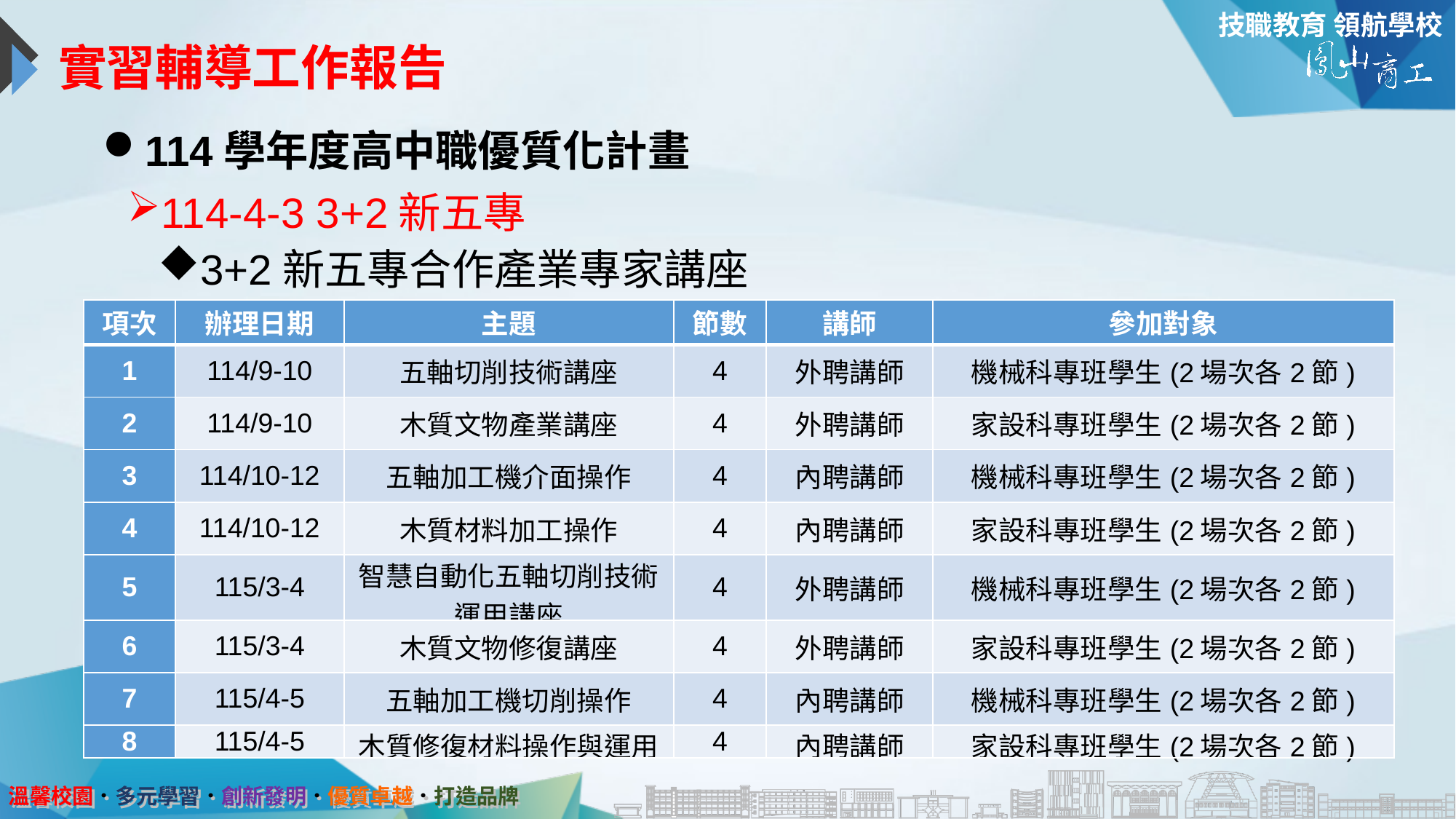

# 實習輔導工作報告
114學年度高中職優質化計畫
114-4-3 3+2新五專
3+2新五專合作產業專家講座
| 項次 | 辦理日期 | 主題 | 節數 | 講師 | 參加對象 |
| --- | --- | --- | --- | --- | --- |
| 1 | 114/9-10 | 五軸切削技術講座 | 4 | 外聘講師 | 機械科專班學生(2場次各2節) |
| 2 | 114/9-10 | 木質文物產業講座 | 4 | 外聘講師 | 家設科專班學生(2場次各2節) |
| 3 | 114/10-12 | 五軸加工機介面操作 | 4 | 內聘講師 | 機械科專班學生(2場次各2節) |
| 4 | 114/10-12 | 木質材料加工操作 | 4 | 內聘講師 | 家設科專班學生(2場次各2節) |
| 5 | 115/3-4 | 智慧自動化五軸切削技術運用講座 | 4 | 外聘講師 | 機械科專班學生(2場次各2節) |
| 6 | 115/3-4 | 木質文物修復講座 | 4 | 外聘講師 | 家設科專班學生(2場次各2節) |
| 7 | 115/4-5 | 五軸加工機切削操作 | 4 | 內聘講師 | 機械科專班學生(2場次各2節) |
| 8 | 115/4-5 | 木質修復材料操作與運用 | 4 | 內聘講師 | 家設科專班學生(2場次各2節) |